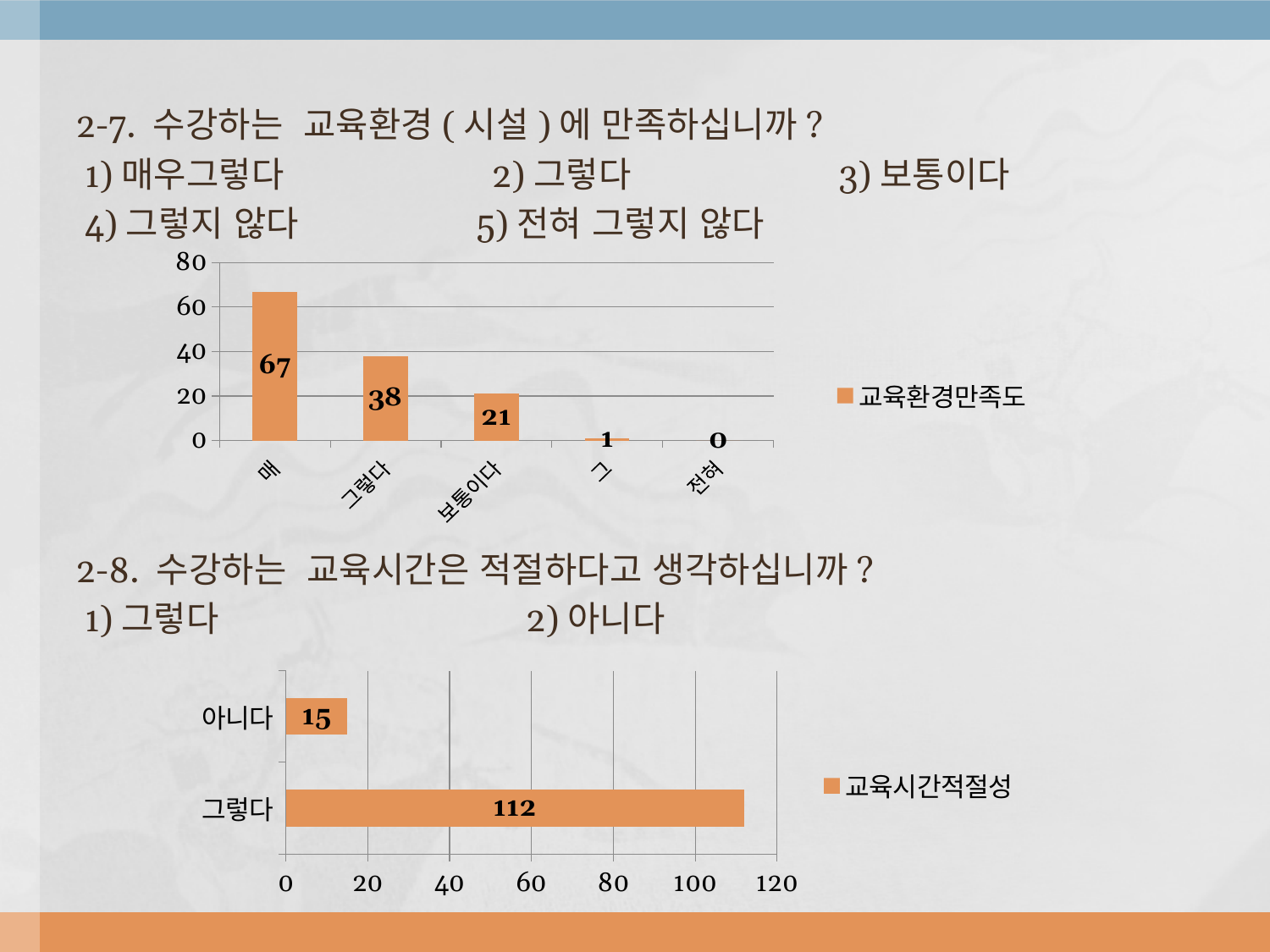

2-7. 수강하는  교육환경(시설)에 만족하십니까?
 1)매우그렇다                    2)그렇다                    3)보통이다
 4)그렇지 않다                 5)전혀 그렇지 않다

2-8. 수강하는  교육시간은 적절하다고 생각하십니까?
 1)그렇다                              2)아니다

### Chart

| Category | 교육환경만족도 |
|---|---|
| 매우그렇다 | 67.0 |
| 그렇다 | 38.0 |
| 보통이다 | 21.0 |
| 그렇지않다 | 1.0 |
| 전혀그렇지않다 | 0.0 |

### Chart

| Category | 교육시간적절성 |
|---|---|
| 그렇다 | 112.0 |
| 아니다 | 15.0 |